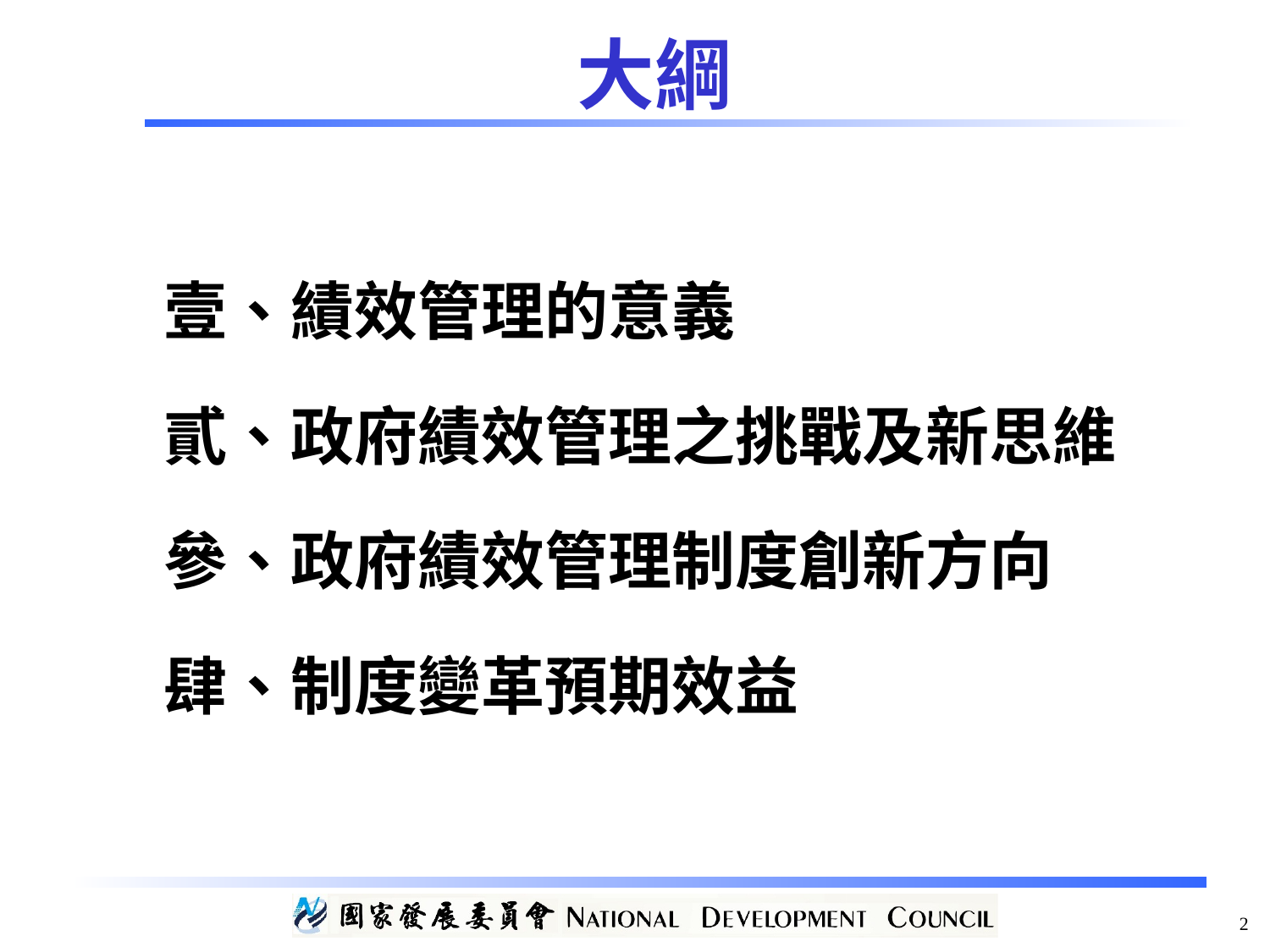

# 大綱
壹、績效管理的意義
貳、政府績效管理之挑戰及新思維
參、政府績效管理制度創新方向
肆、制度變革預期效益

2